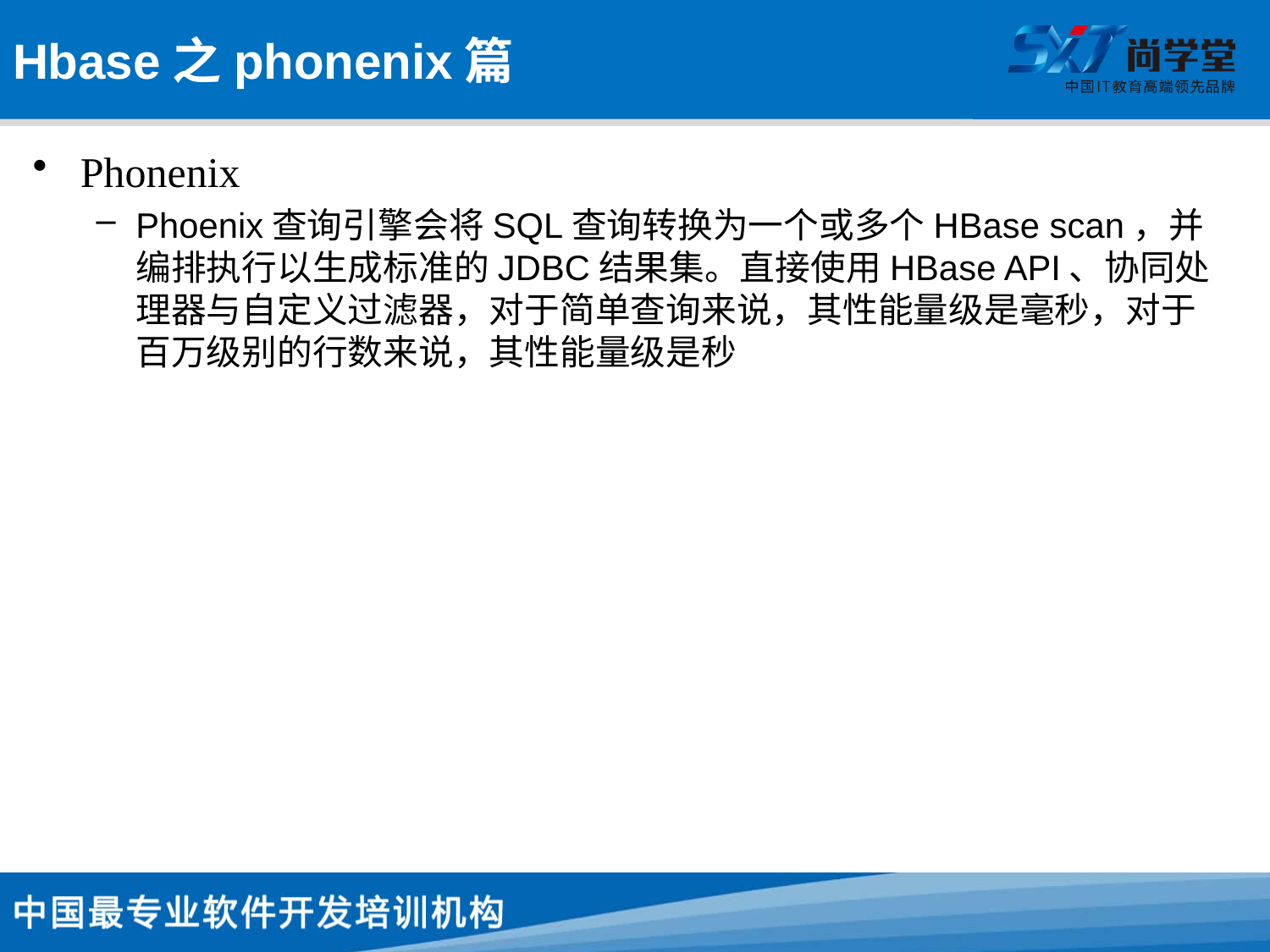

# Hbase之phonenix篇
Phonenix
Phoenix查询引擎会将SQL查询转换为一个或多个HBase scan，并编排执行以生成标准的JDBC结果集。直接使用HBase API、协同处理器与自定义过滤器，对于简单查询来说，其性能量级是毫秒，对于百万级别的行数来说，其性能量级是秒